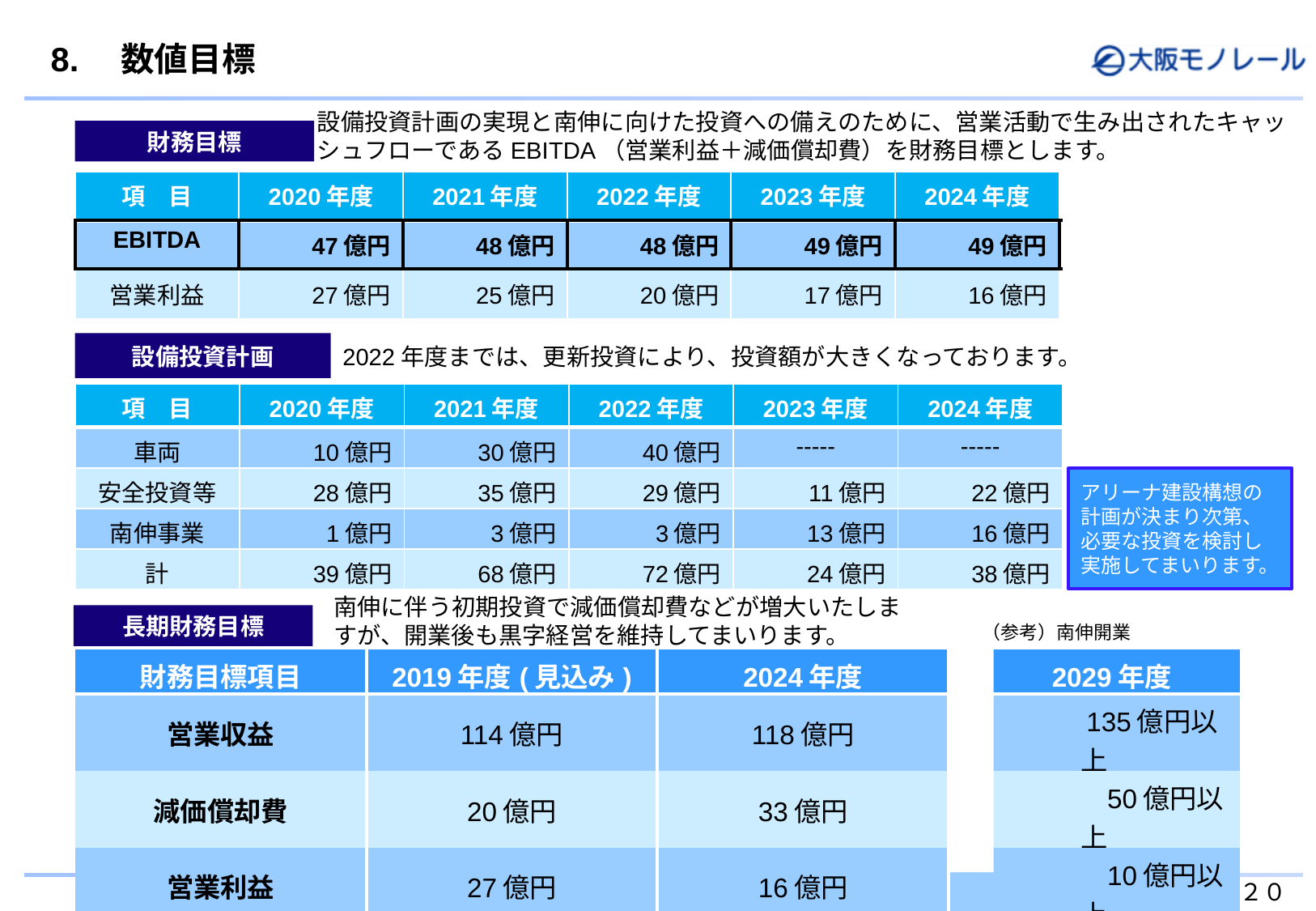

8.　数値目標
設備投資計画の実現と南伸に向けた投資への備えのために、営業活動で生み出されたキャッシュフローであるEBITDA（営業利益＋減価償却費）を財務目標とします。
財務目標
| 項　目 | 2020年度 | 2021年度 | 2022年度 | 2023年度 | 2024年度 |
| --- | --- | --- | --- | --- | --- |
| EBITDA | 47億円 | 48億円 | 48億円 | 49億円 | 49億円 |
| 営業利益 | 27億円 | 25億円 | 20億円 | 17億円 | 16億円 |
|  |
| --- |
設備投資計画
2022年度までは、更新投資により、投資額が大きくなっております。
| 項　目 | 2020年度 | 2021年度 | 2022年度 | 2023年度 | 2024年度 |
| --- | --- | --- | --- | --- | --- |
| 車両 | 10億円 | 30億円 | 40億円 | ----- | ----- |
| 安全投資等 | 28億円 | 35億円 | 29億円 | 11億円 | 22億円 |
| 南伸事業 | 1億円 | 3億円 | 3億円 | 13億円 | 16億円 |
| 計 | 39億円 | 68億円 | 72億円 | 24億円 | 38億円 |
アリーナ建設構想の計画が決まり次第、必要な投資を検討し実施してまいります。
南伸に伴う初期投資で減価償却費などが増大いたしますが、開業後も黒字経営を維持してまいります。
長期財務目標
（参考）南伸開業

| 財務目標項目 | 2019年度(見込み) | 2024年度 | 2029年度 |
| --- | --- | --- | --- |
| 営業収益 | 114億円 | 118億円 | 135億円以上 |
| 減価償却費 | 20億円 | 33億円 | 50億円以上 |
| 営業利益 | 27億円 | 16億円 | 10億円以上 |
| EBITDA | 47億円 | 49億円 | 60億円以上 |
２０